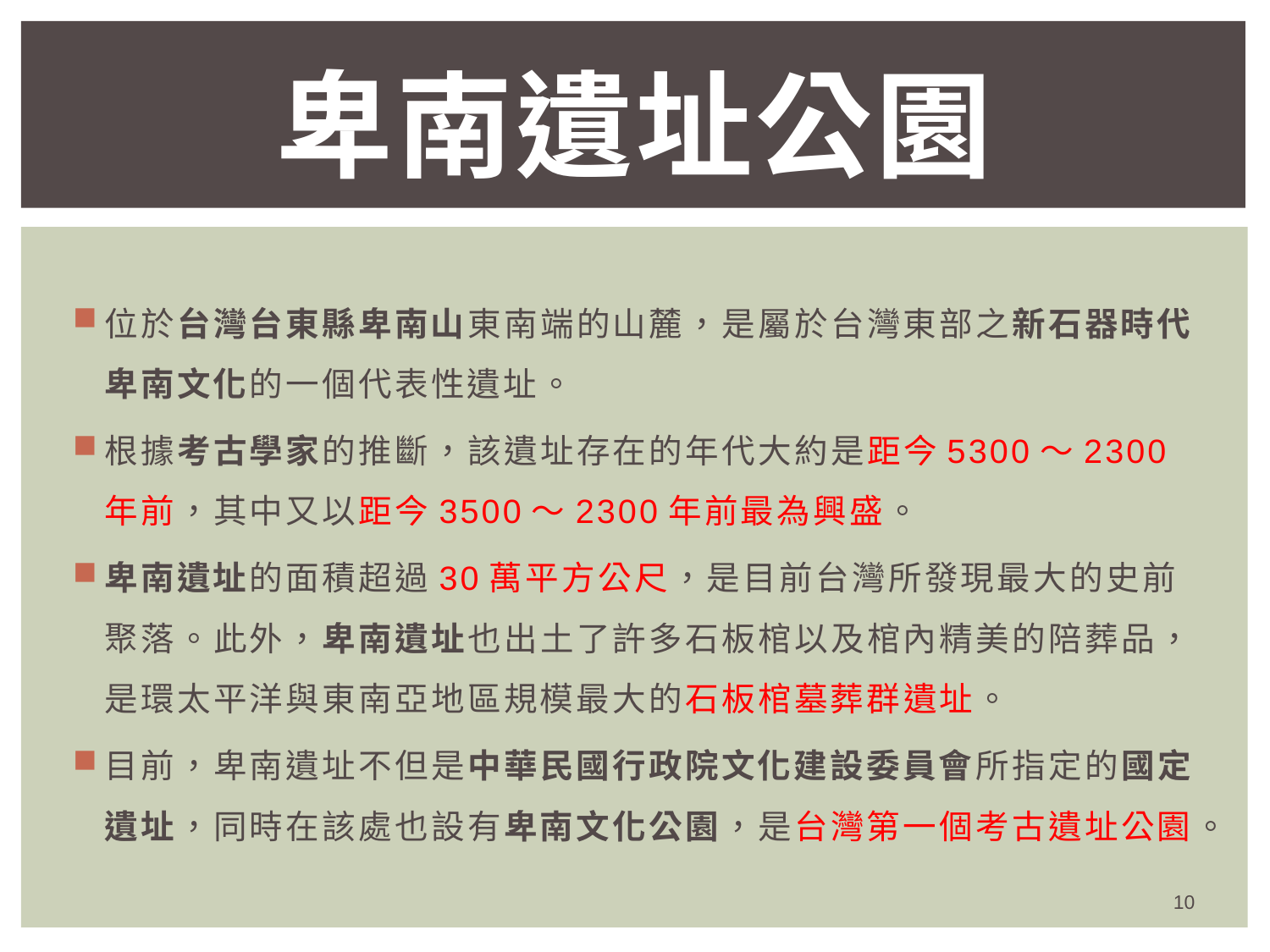

# 卑南遺址公園
位於台灣台東縣卑南山東南端的山麓，是屬於台灣東部之新石器時代卑南文化的一個代表性遺址。
根據考古學家的推斷，該遺址存在的年代大約是距今5300～2300年前，其中又以距今3500～2300年前最為興盛。
卑南遺址的面積超過30萬平方公尺，是目前台灣所發現最大的史前聚落。此外，卑南遺址也出土了許多石板棺以及棺內精美的陪葬品，是環太平洋與東南亞地區規模最大的石板棺墓葬群遺址。
目前，卑南遺址不但是中華民國行政院文化建設委員會所指定的國定遺址，同時在該處也設有卑南文化公園，是台灣第一個考古遺址公園。
10